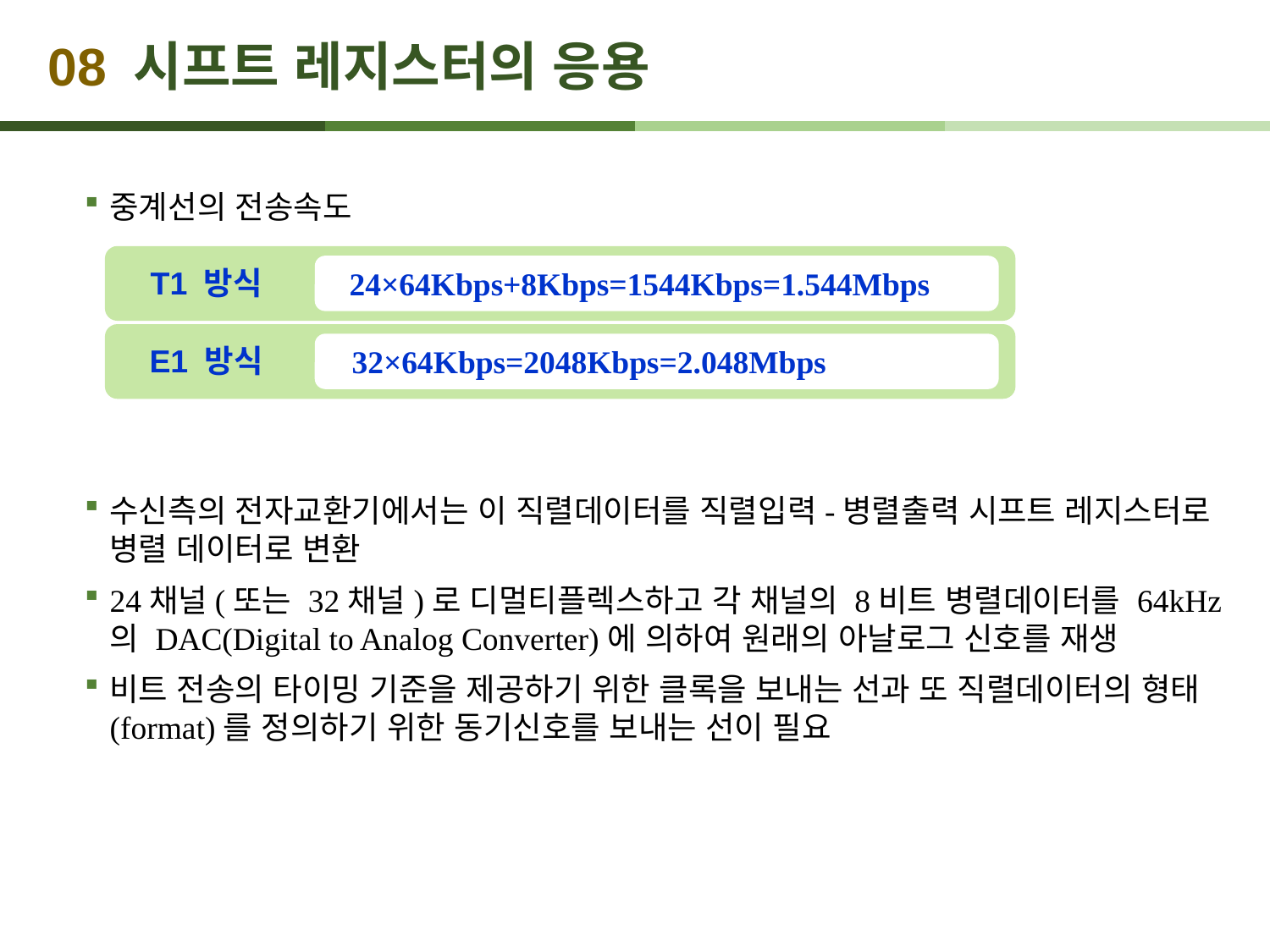

# 08 시프트 레지스터의 응용

중계선의 전송속도

수신측의 전자교환기에서는 이 직렬데이터를 직렬입력-병렬출력 시프트 레지스터로 병렬 데이터로 변환
24채널(또는 32채널)로 디멀티플렉스하고 각 채널의 8비트 병렬데이터를 64kHz의 DAC(Digital to Analog Converter)에 의하여 원래의 아날로그 신호를 재생
비트 전송의 타이밍 기준을 제공하기 위한 클록을 보내는 선과 또 직렬데이터의 형태(format)를 정의하기 위한 동기신호를 보내는 선이 필요

T1 방식

 24×64Kbps+8Kbps=1544Kbps=1.544Mbps

E1 방식

 32×64Kbps=2048Kbps=2.048Mbps